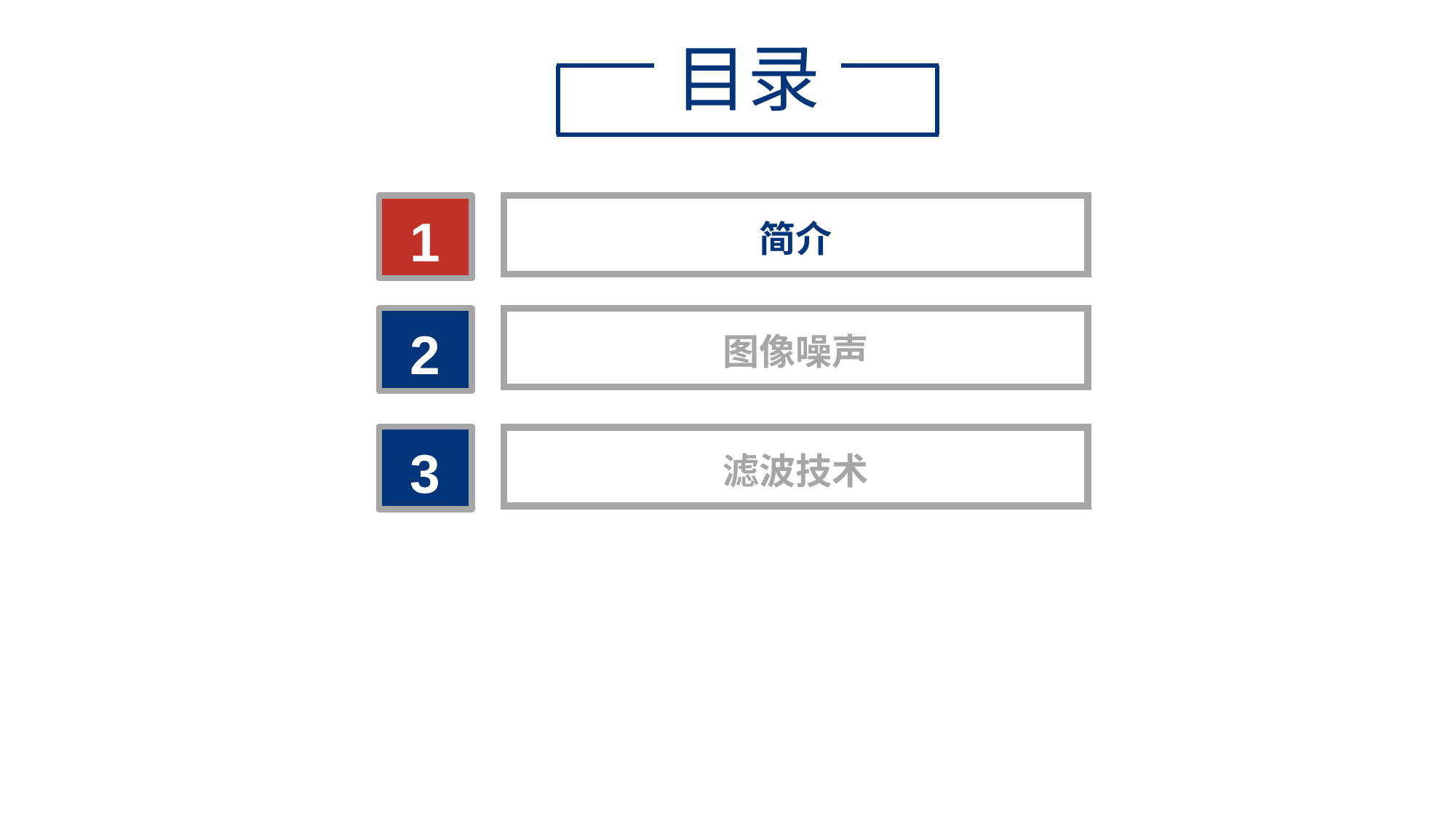

目录
1

简介
2

图像噪声
3

滤波技术